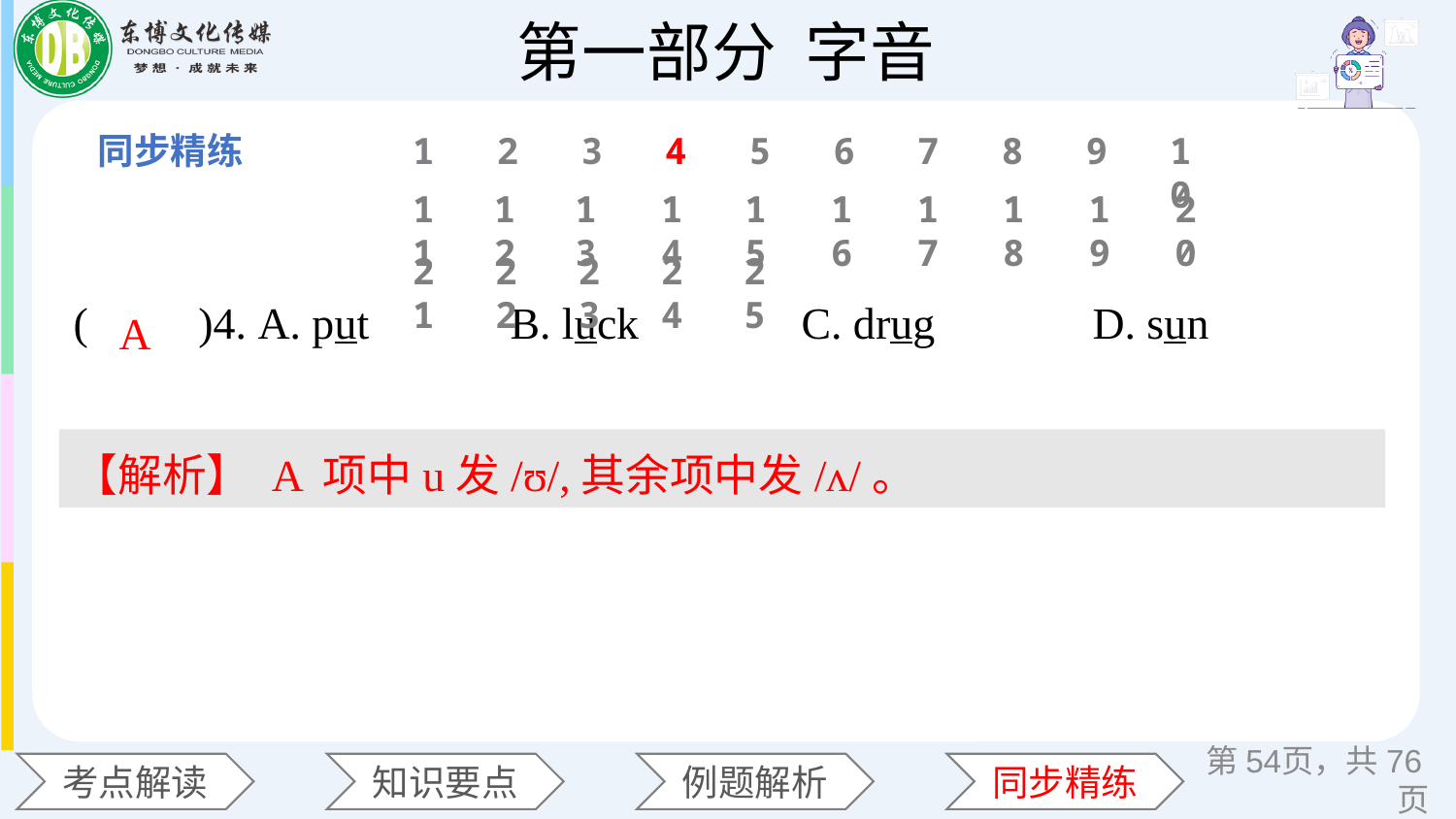

1
2
3
4
5
6
7
8
9
10
11
12
13
14
15
16
17
18
19
20

(　　)4. A. put    	B. luck    	C. drug    	D. sun
21
22
23
24
25
A
【解析】 A 项中u发/ʊ/,其余项中发/ʌ/。
第54页，共76页